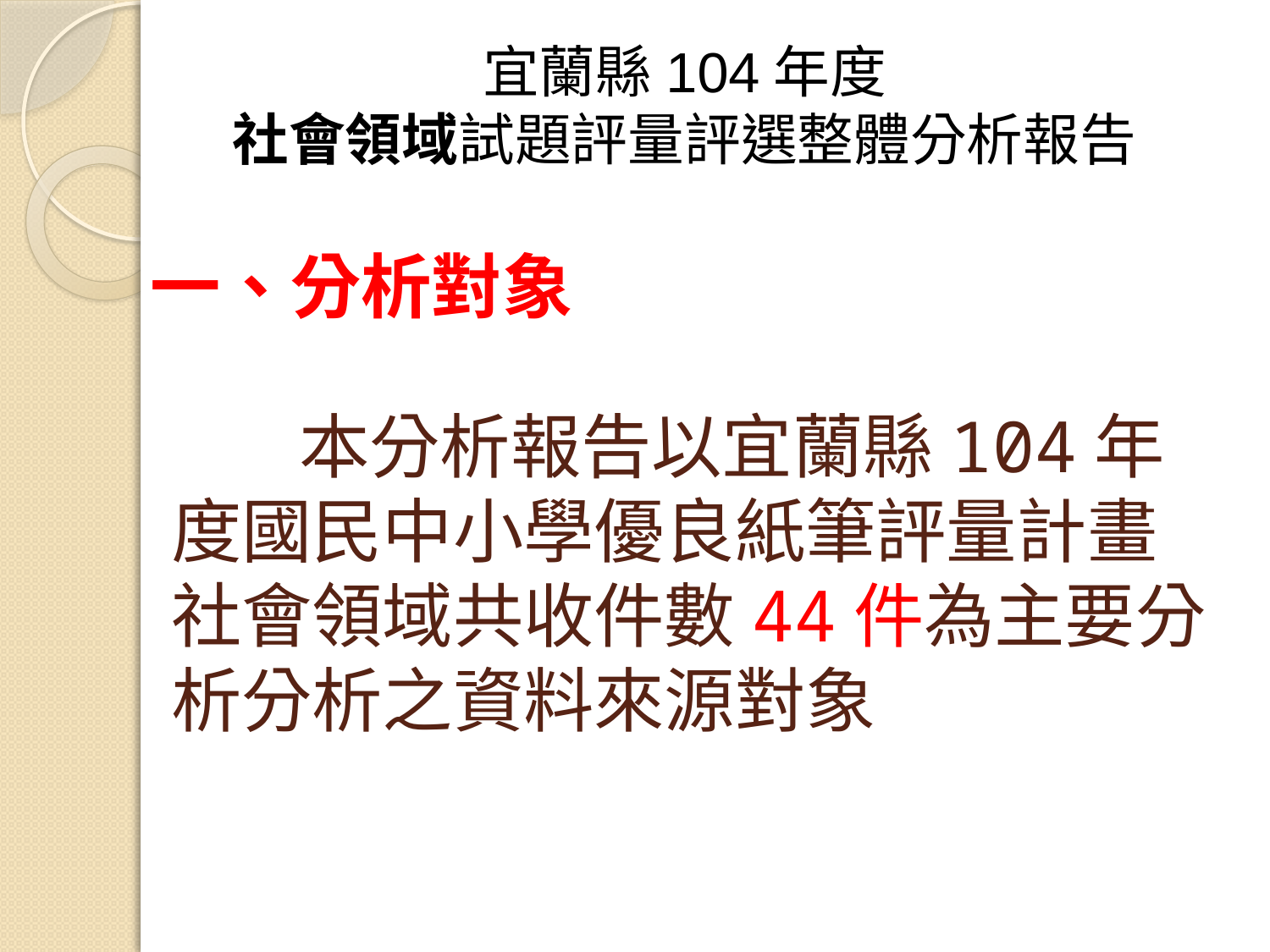

宜蘭縣104年度
社會領域試題評量評選整體分析報告
一、分析對象
# 本分析報告以宜蘭縣104年度國民中小學優良紙筆評量計畫社會領域共收件數44件為主要分析分析之資料來源對象